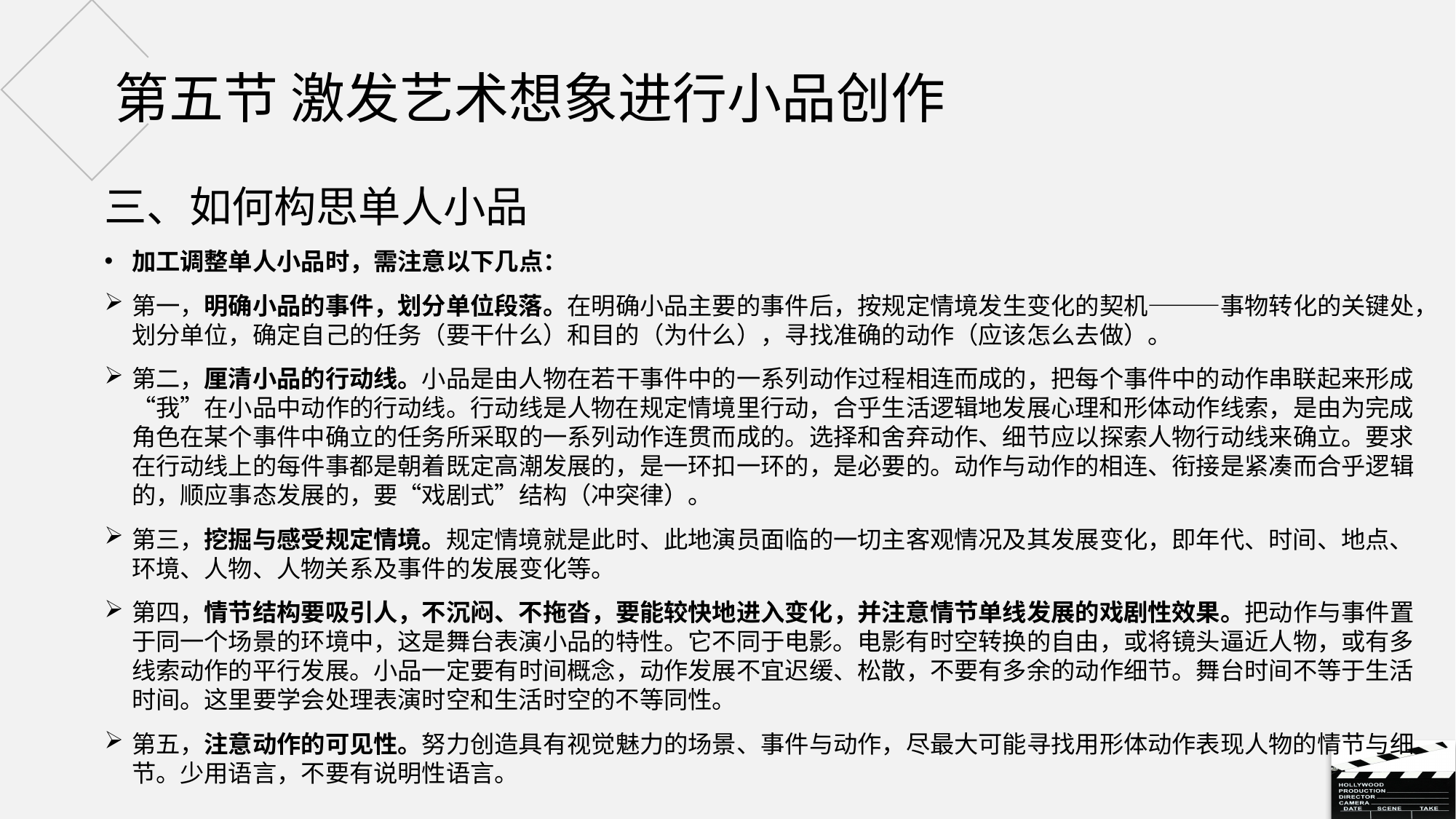

# 第五节 激发艺术想象进行小品创作
三、如何构思单人小品
加工调整单人小品时，需注意以下几点：
第一，明确小品的事件，划分单位段落。在明确小品主要的事件后，按规定情境发生变化的契机———事物转化的关键处，划分单位，确定自己的任务（要干什么）和目的（为什么），寻找准确的动作（应该怎么去做）。
第二，厘清小品的行动线。小品是由人物在若干事件中的一系列动作过程相连而成的，把每个事件中的动作串联起来形成“我”在小品中动作的行动线。行动线是人物在规定情境里行动，合乎生活逻辑地发展心理和形体动作线索，是由为完成角色在某个事件中确立的任务所采取的一系列动作连贯而成的。选择和舍弃动作、细节应以探索人物行动线来确立。要求在行动线上的每件事都是朝着既定高潮发展的，是一环扣一环的，是必要的。动作与动作的相连、衔接是紧凑而合乎逻辑的，顺应事态发展的，要“戏剧式”结构（冲突律）。
第三，挖掘与感受规定情境。规定情境就是此时、此地演员面临的一切主客观情况及其发展变化，即年代、时间、地点、环境、人物、人物关系及事件的发展变化等。
第四，情节结构要吸引人，不沉闷、不拖沓，要能较快地进入变化，并注意情节单线发展的戏剧性效果。把动作与事件置于同一个场景的环境中，这是舞台表演小品的特性。它不同于电影。电影有时空转换的自由，或将镜头逼近人物，或有多线索动作的平行发展。小品一定要有时间概念，动作发展不宜迟缓、松散，不要有多余的动作细节。舞台时间不等于生活时间。这里要学会处理表演时空和生活时空的不等同性。
第五，注意动作的可见性。努力创造具有视觉魅力的场景、事件与动作，尽最大可能寻找用形体动作表现人物的情节与细节。少用语言，不要有说明性语言。